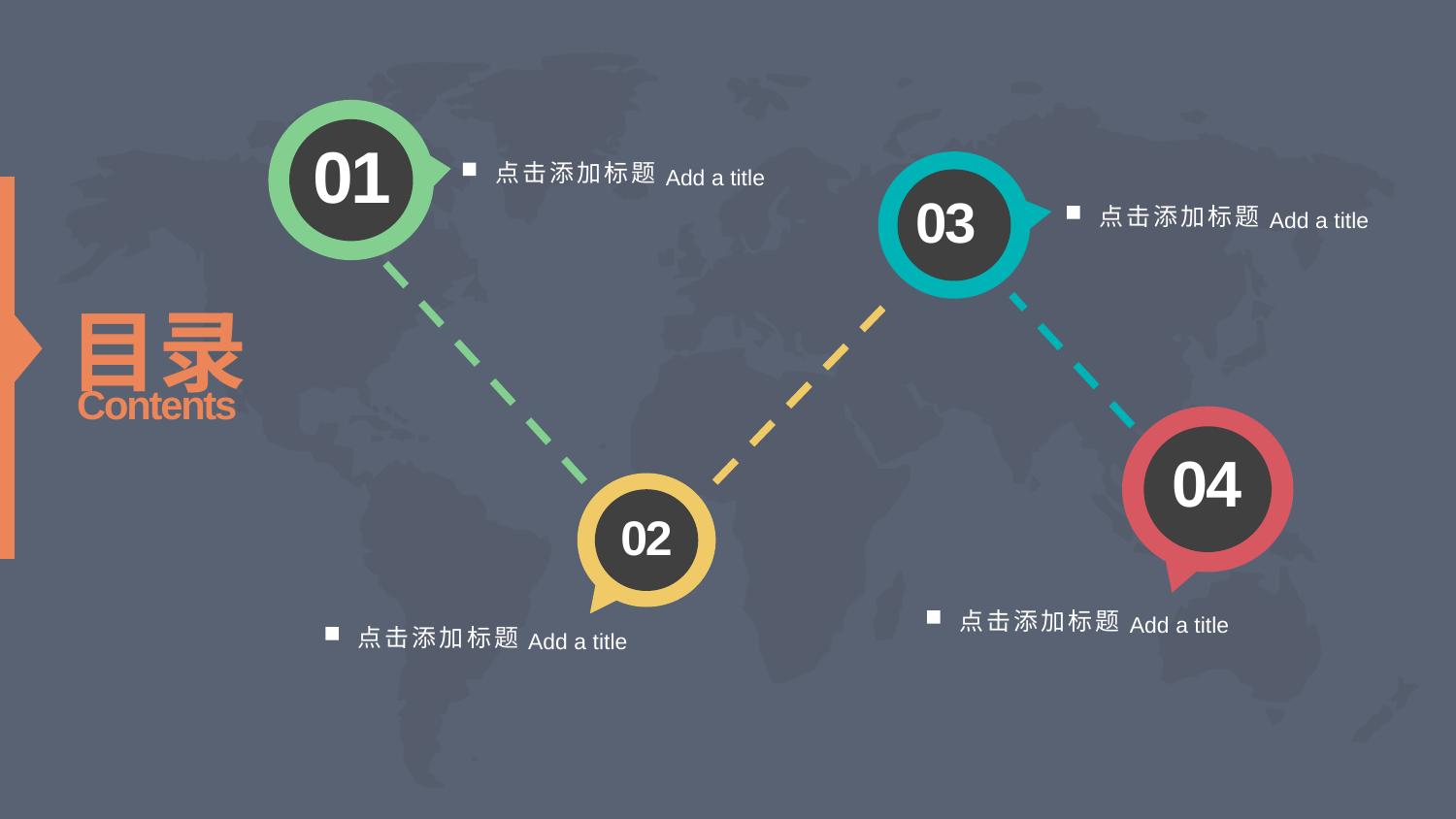

01
点击添加标题
Add a title

03

点击添加标题
Add a title

目录
Contents

04

02
点击添加标题
Add a title

点击添加标题
Add a title